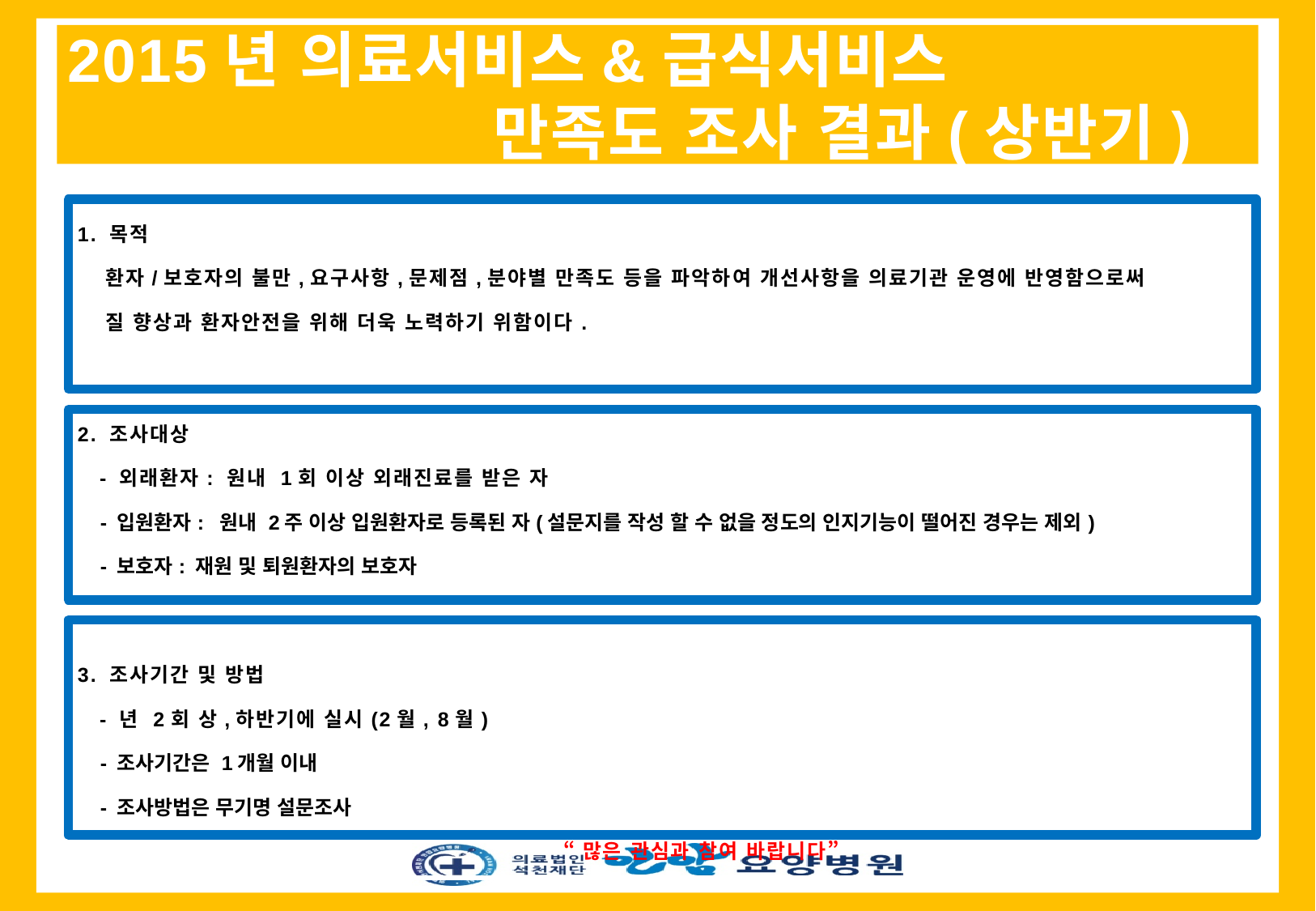

2015년 의료서비스&급식서비스
                         만족도 조사 결과(상반기)
| 1. 목적 환자/보호자의 불만,요구사항,문제점,분야별 만족도 등을 파악하여 개선사항을 의료기관 운영에 반영함으로써 질 향상과 환자안전을 위해 더욱 노력하기 위함이다. 2. 조사대상 - 외래환자: 원내 1회 이상 외래진료를 받은 자 - 입원환자: 원내 2주 이상 입원환자로 등록된 자(설문지를 작성 할 수 없을 정도의 인지기능이 떨어진 경우는 제외) - 보호자: 재원 및 퇴원환자의 보호자 3. 조사기간 및 방법 - 년 2회 상,하반기에 실시(2월, 8월) - 조사기간은 1개월 이내 - 조사방법은 무기명 설문조사 “많은 관심과 참여 바랍니다” |
| --- |